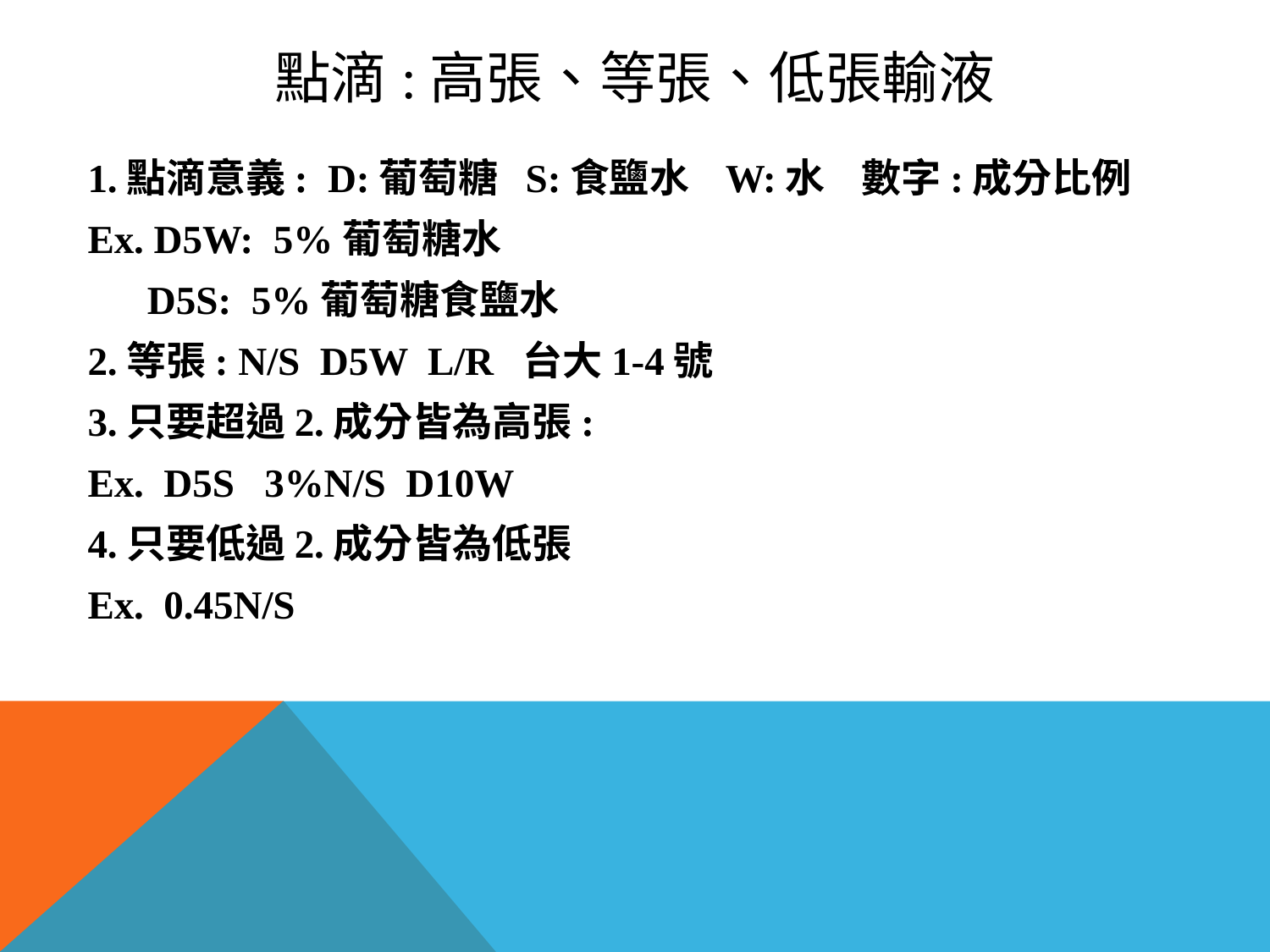

# 點滴:高張、等張、低張輸液
1.點滴意義:  D:葡萄糖  S:食鹽水   W:水    數字:成分比例
Ex. D5W:  5%葡萄糖水
      D5S:  5%葡萄糖食鹽水
2.等張: N/S  D5W  L/R  台大1-4號
3.只要超過2.成分皆為高張:
Ex.  D5S   3%N/S  D10W
4.只要低過2.成分皆為低張
Ex.  0.45N/S